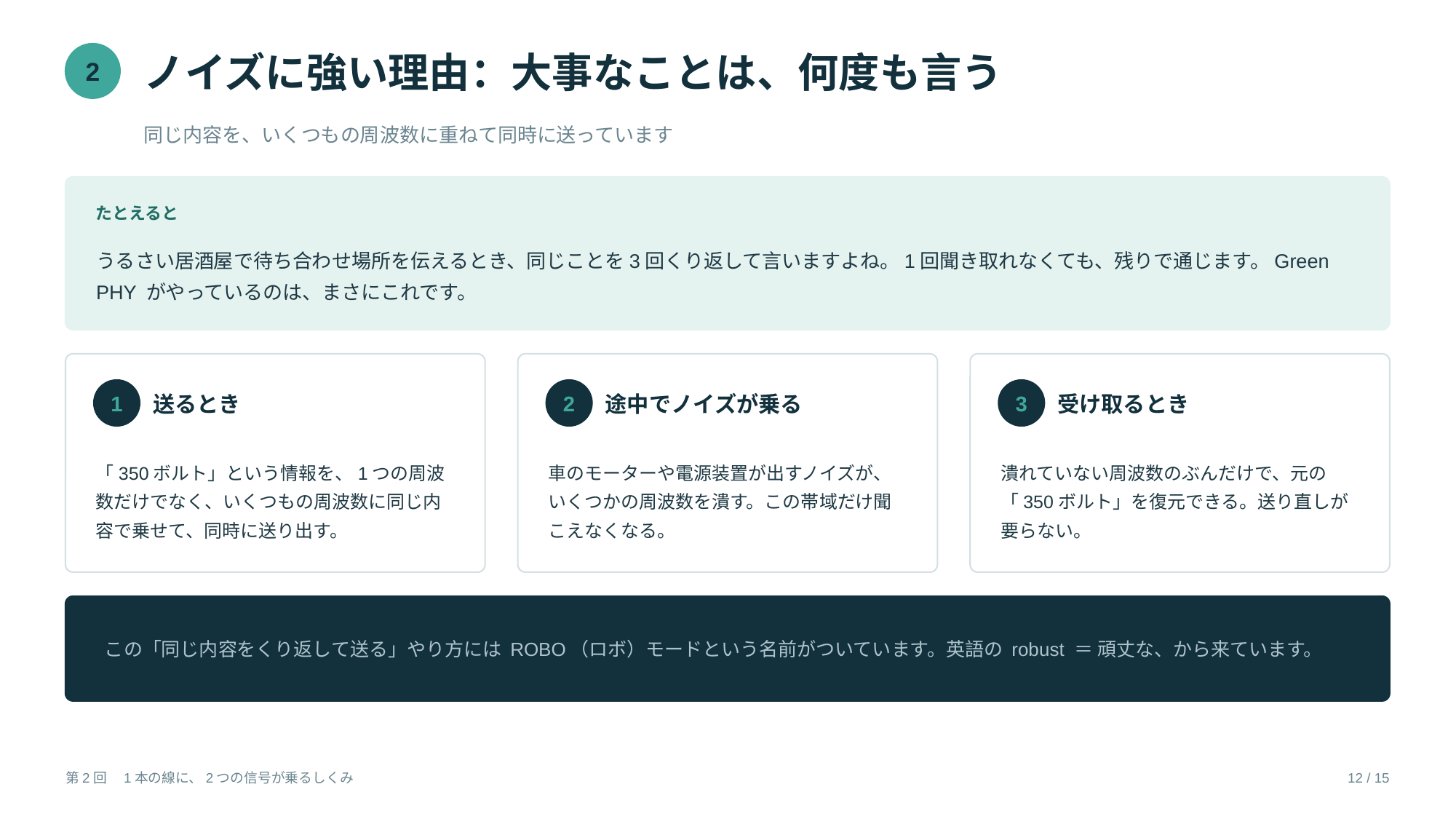

ノイズに強い理由：大事なことは、何度も言う

2
同じ内容を、いくつもの周波数に重ねて同時に送っています

たとえると
うるさい居酒屋で待ち合わせ場所を伝えるとき、同じことを3回くり返して言いますよね。1回聞き取れなくても、残りで通じます。Green PHY がやっているのは、まさにこれです。

1
送るとき

2
途中でノイズが乗る

3
受け取るとき
「350ボルト」という情報を、1つの周波数だけでなく、いくつもの周波数に同じ内容で乗せて、同時に送り出す。
車のモーターや電源装置が出すノイズが、いくつかの周波数を潰す。この帯域だけ聞こえなくなる。
潰れていない周波数のぶんだけで、元の「350ボルト」を復元できる。送り直しが要らない。

この「同じ内容をくり返して送る」やり方には ROBO（ロボ）モードという名前がついています。英語の robust ＝ 頑丈な、から来ています。
第2回　1本の線に、2つの信号が乗るしくみ
12 / 15